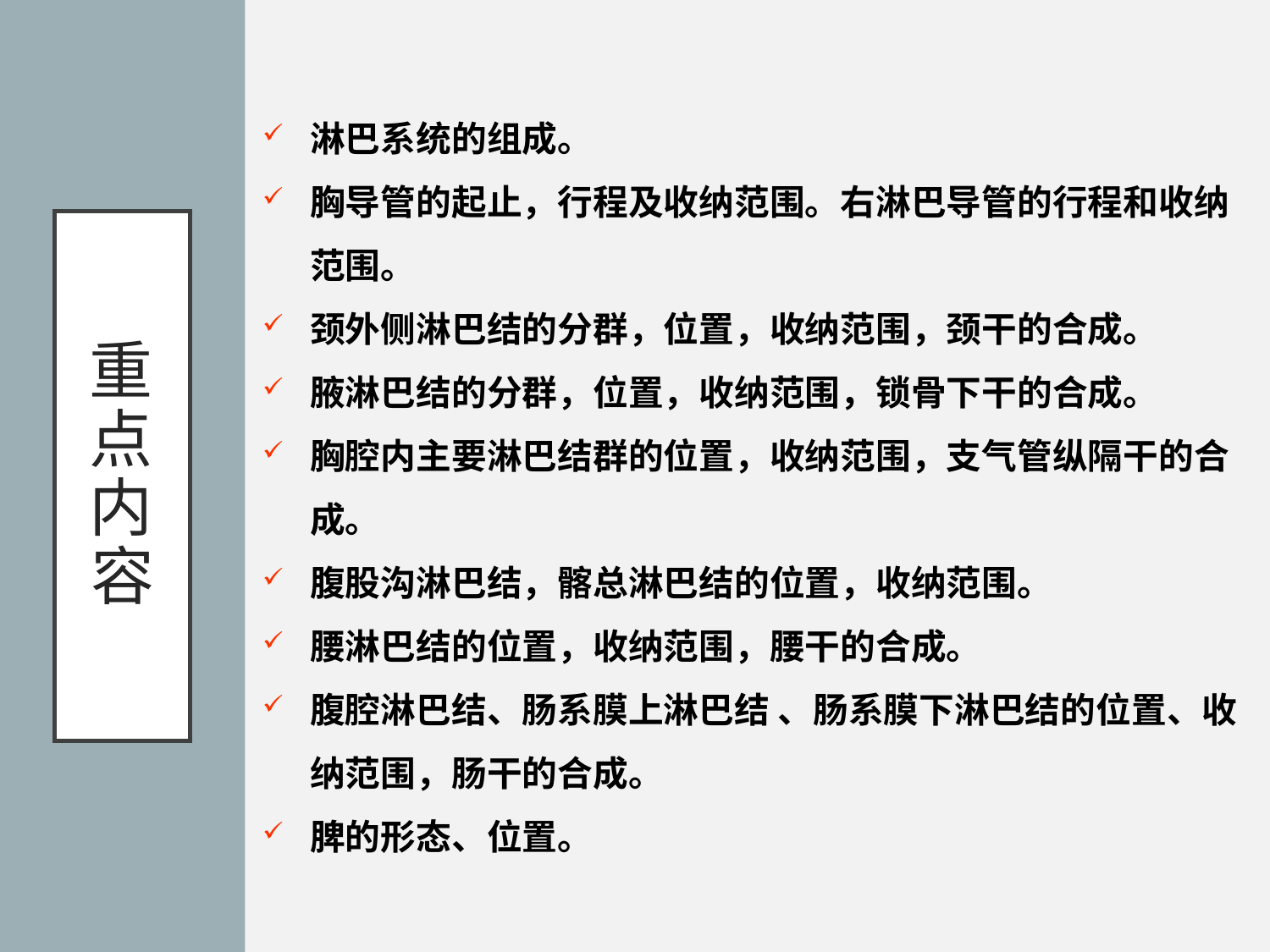

淋巴系统的组成。
胸导管的起止，行程及收纳范围。右淋巴导管的行程和收纳范围。
颈外侧淋巴结的分群，位置，收纳范围，颈干的合成。
腋淋巴结的分群，位置，收纳范围，锁骨下干的合成。
胸腔内主要淋巴结群的位置，收纳范围，支气管纵隔干的合成。
腹股沟淋巴结，髂总淋巴结的位置，收纳范围。
腰淋巴结的位置，收纳范围，腰干的合成。
腹腔淋巴结、肠系膜上淋巴结 、肠系膜下淋巴结的位置、收纳范围，肠干的合成。
脾的形态、位置。
# 重点内容